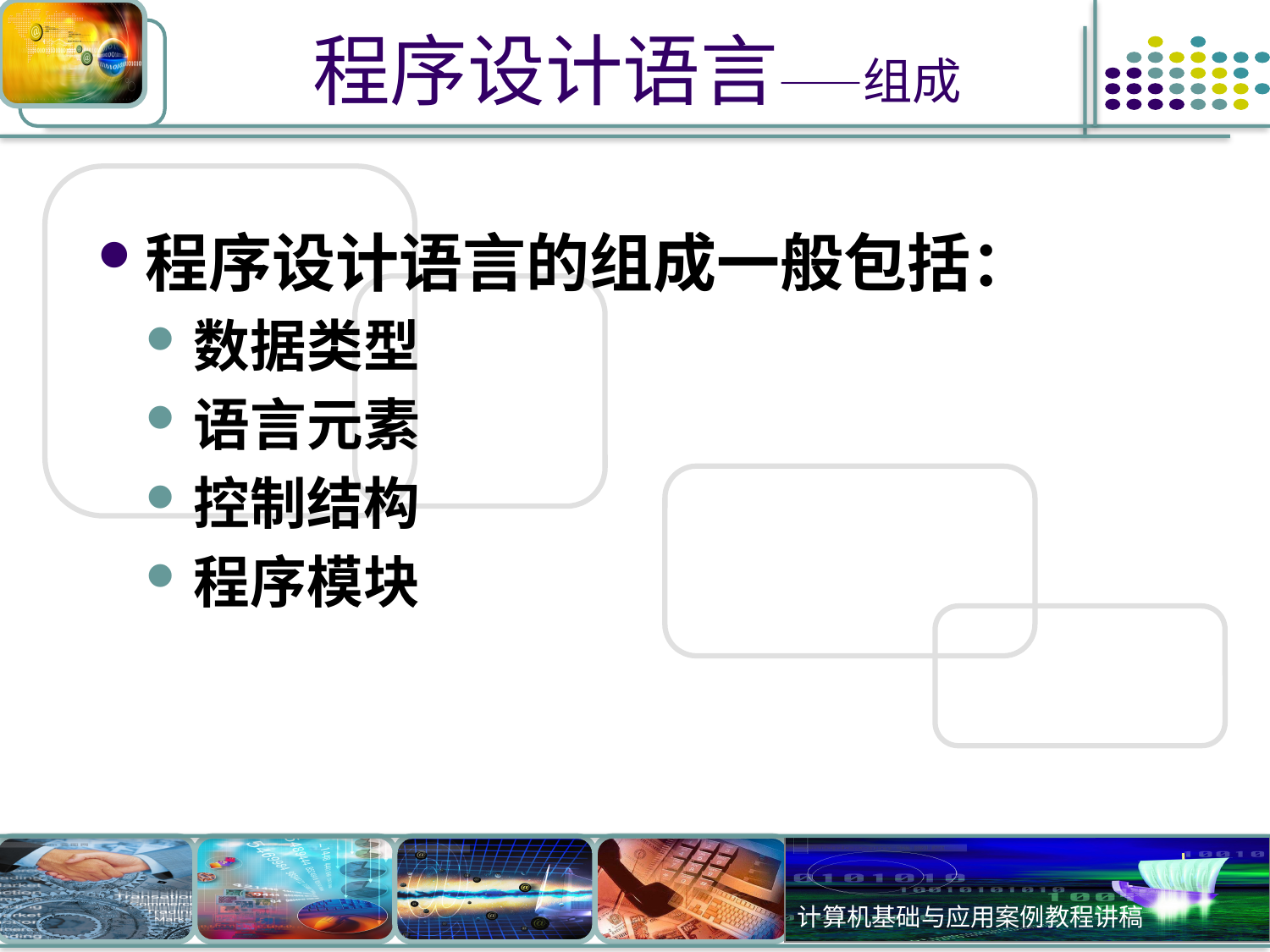

# 程序设计语言——组成
程序设计语言的组成一般包括：
数据类型
语言元素
控制结构
程序模块